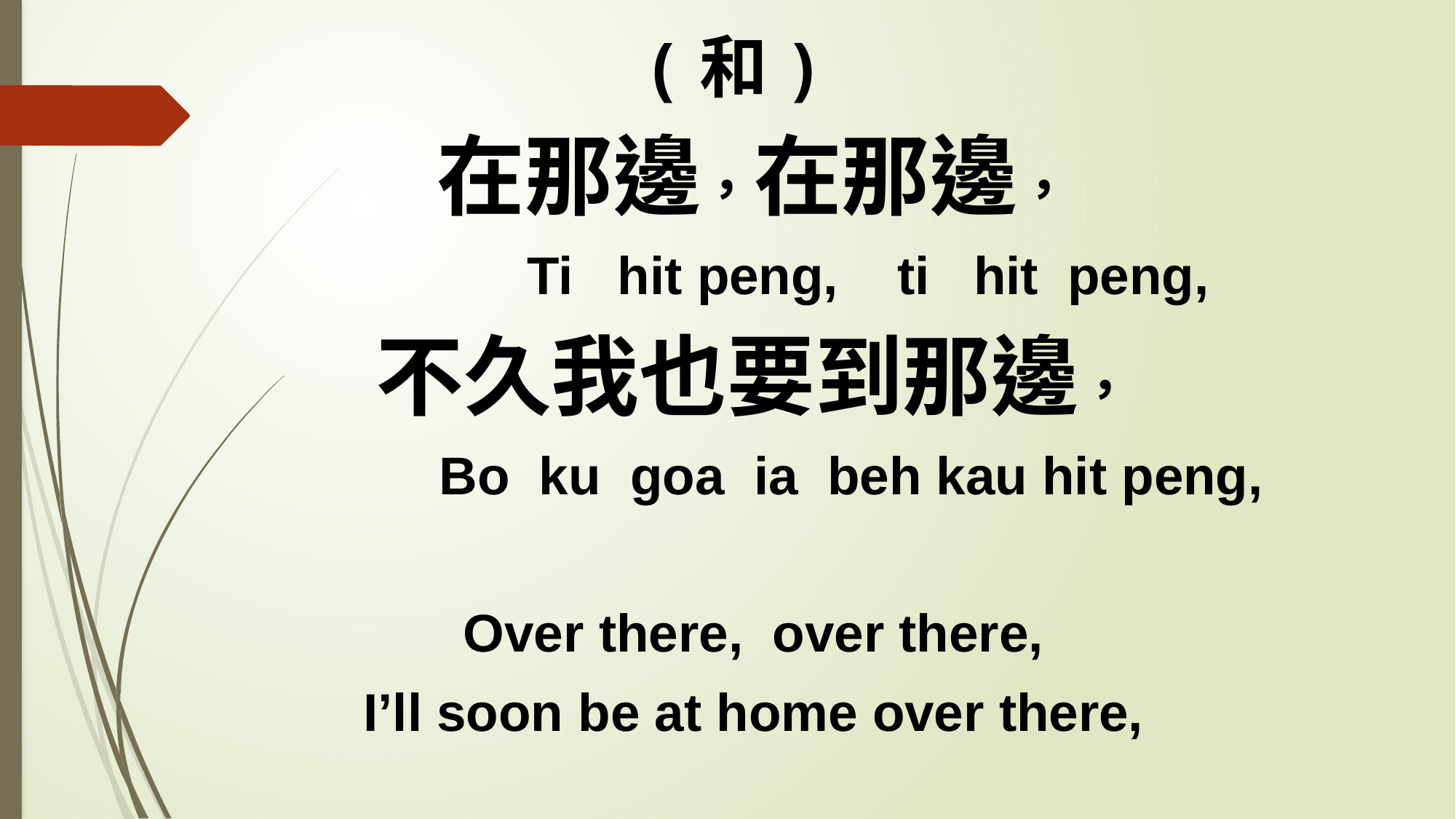

(和)
在那邊，在那邊，
                    Ti   hit peng,    ti   hit  peng,
不久我也要到那邊，
              Bo  ku  goa  ia  beh kau hit peng,

Over there,  over there,
I’ll soon be at home over there,